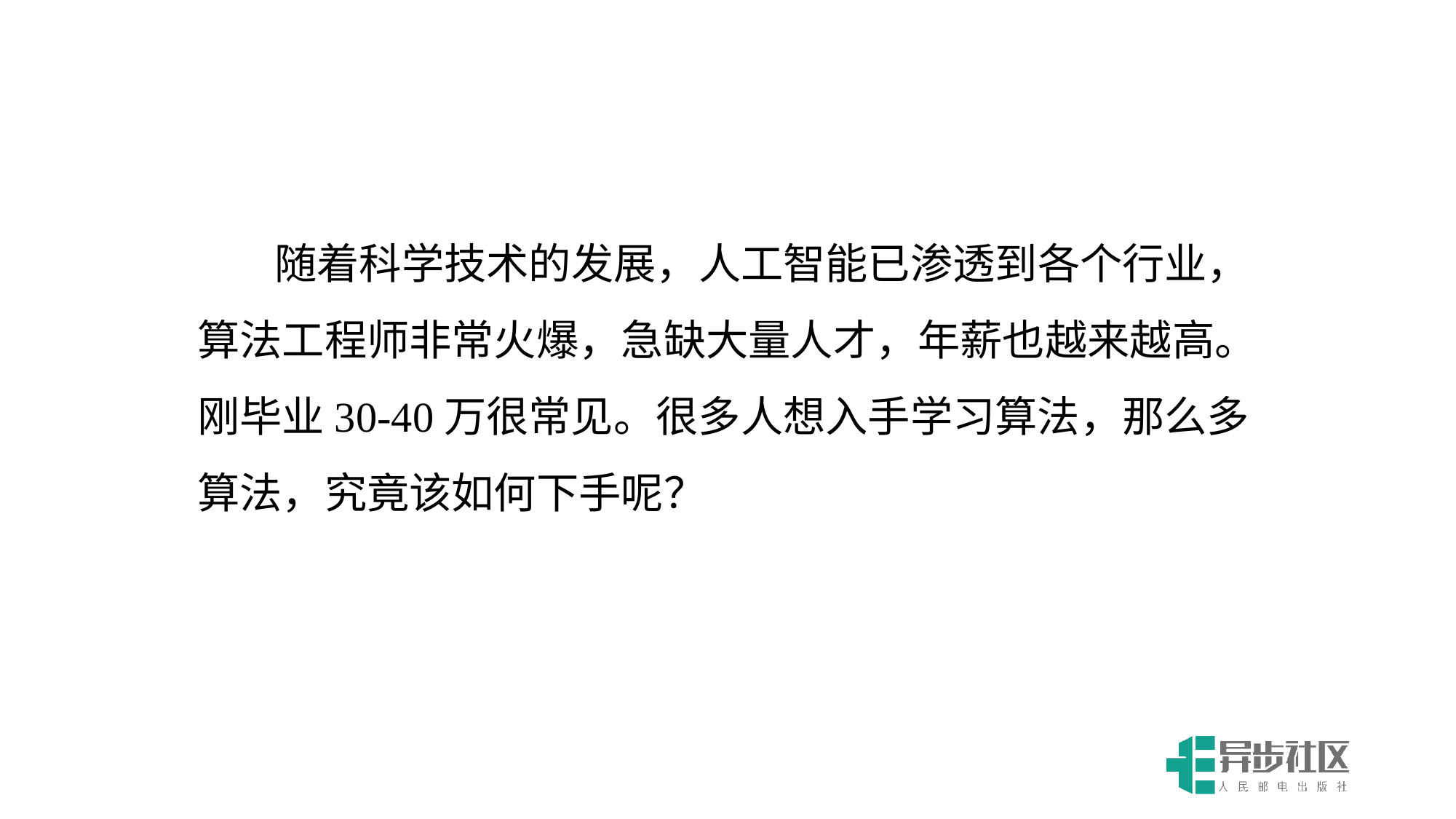

随着科学技术的发展，人工智能已渗透到各个行业，算法工程师非常火爆，急缺大量人才，年薪也越来越高。刚毕业30-40万很常见。很多人想入手学习算法，那么多算法，究竟该如何下手呢？